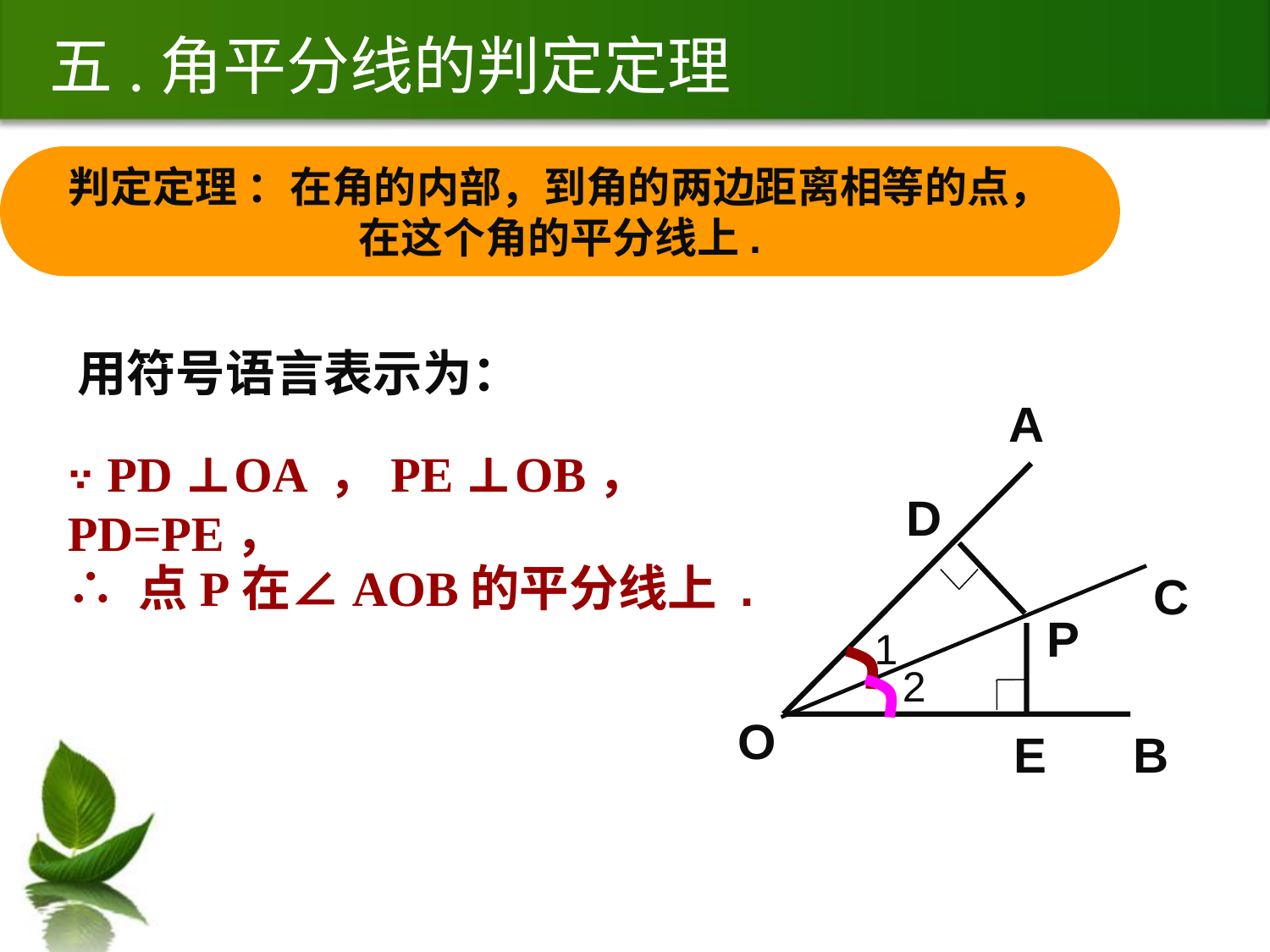

# 五.角平分线的判定定理
判定定理 ：在角的内部，到角的两边距离相等的点，
在这个角的平分线上.

用符号语言表示为：
A

D

C

P
1

2

O

E
B
∵ PD ⊥OA ，PE ⊥OB， PD=PE，

∴ 点P在∠AOB的平分线上 .